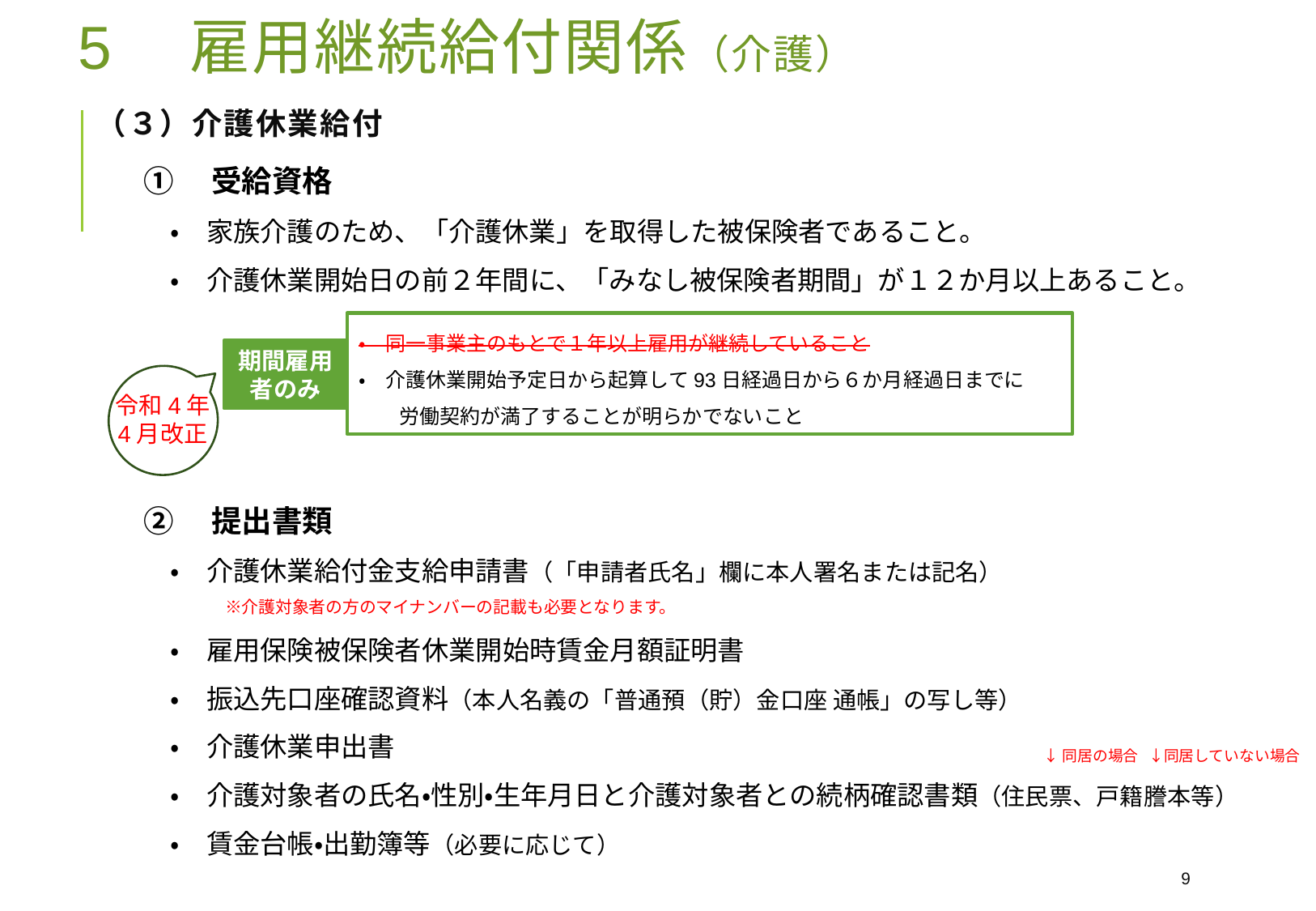

5　雇用継続給付関係（介護）
# （３）介護休業給付
①　受給資格
　・　家族介護のため、「介護休業」を取得した被保険者であること。
　・　介護休業開始日の前２年間に、「みなし被保険者期間」が１２か月以上あること。
期間雇用者のみ
・　同一事業主のもとで１年以上雇用が継続していること
・　介護休業開始予定日から起算して93日経過日から６か月経過日までに
　　労働契約が満了することが明らかでないこと

令和4年
4月改正
②　提出書類
　・　介護休業給付金支給申請書（「申請者氏名」欄に本人署名または記名）
　　　　　　※介護対象者の方のマイナンバーの記載も必要となります。
　・　雇用保険被保険者休業開始時賃金月額証明書
　・　振込先口座確認資料（本人名義の「普通預（貯）金口座 通帳」の写し等）
　・　介護休業申出書
　・　介護対象者の氏名・性別・生年月日と介護対象者との続柄確認書類（住民票、戸籍謄本等）
　・　賃金台帳・出勤簿等（必要に応じて）
 ↓同居の場合   ↓同居していない場合
9